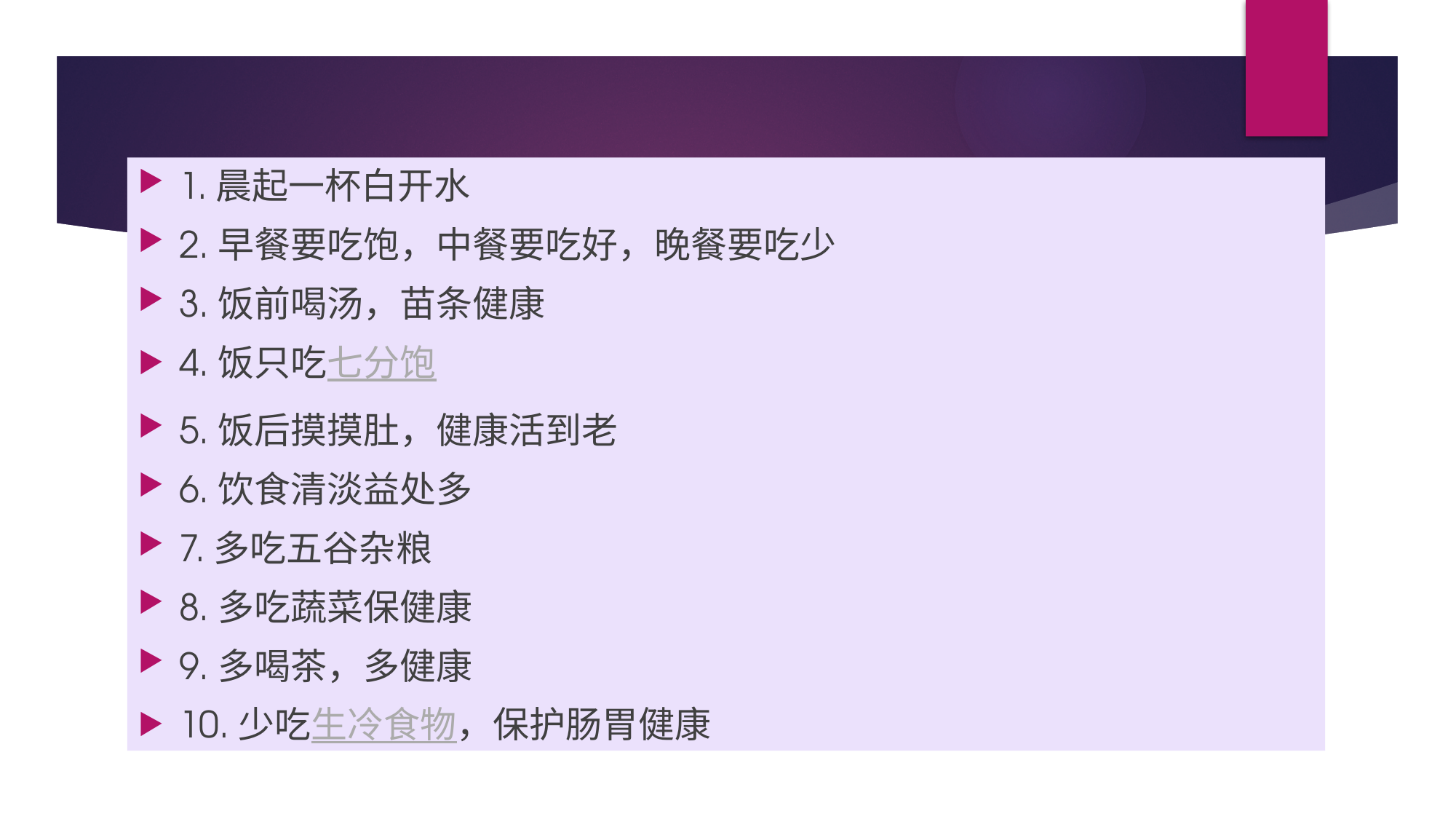

1.晨起一杯白开水
2.早餐要吃饱，中餐要吃好，晚餐要吃少
3.饭前喝汤，苗条健康
4.饭只吃七分饱
5.饭后摸摸肚，健康活到老
6.饮食清淡益处多
7.多吃五谷杂粮
8.多吃蔬菜保健康
9.多喝茶，多健康
10.少吃生冷食物，保护肠胃健康